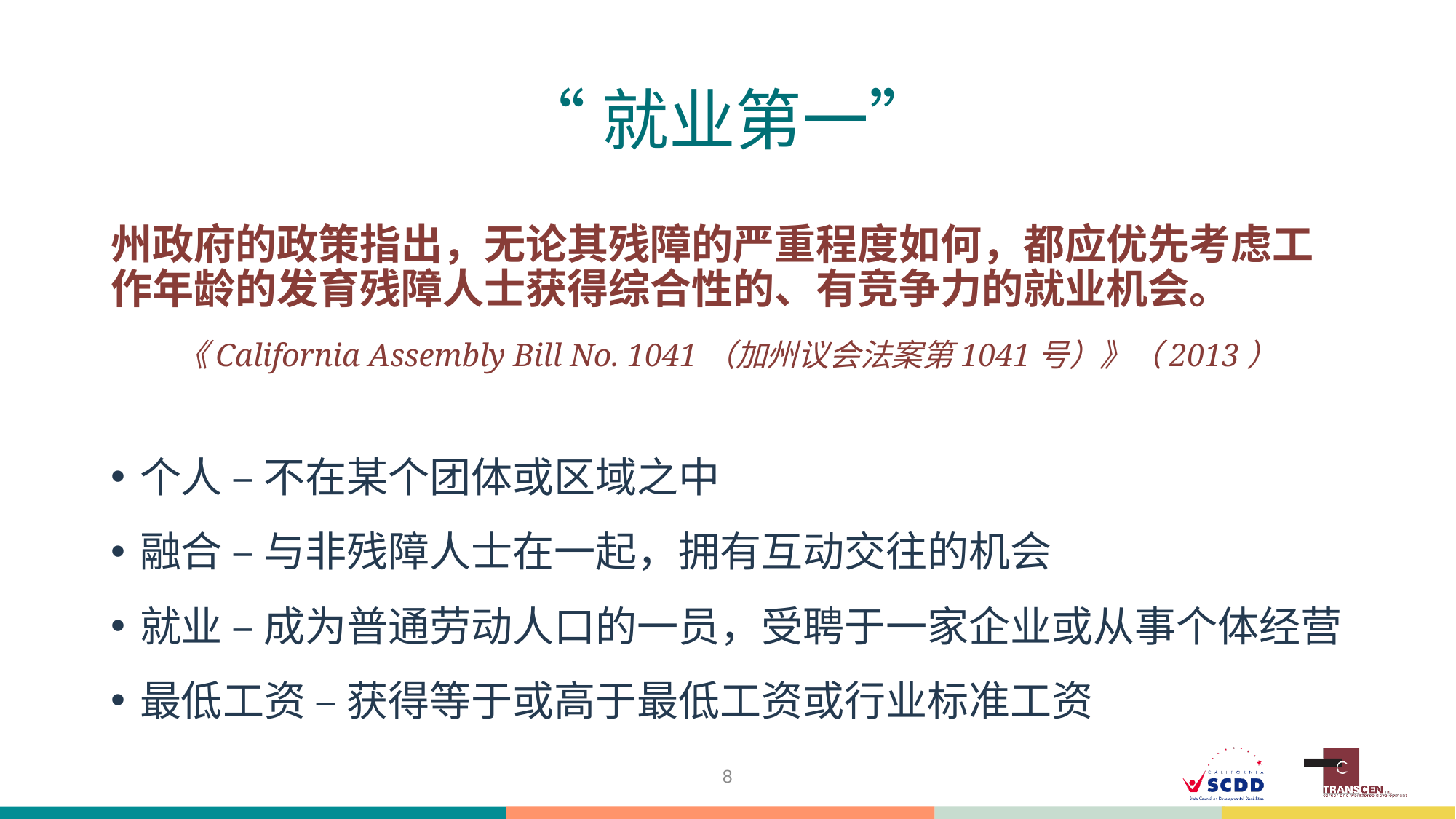

# “就业第一”
州政府的政策指出，无论其残障的严重程度如何，都应优先考虑工作年龄的发育残障人士获得综合性的、有竞争力的就业机会。
《California Assembly Bill No. 1041（加州议会法案第1041号）》（2013）

个人 – 不在某个团体或区域之中
融合 – 与非残障人士在一起，拥有互动交往的机会
就业 – 成为普通劳动人口的一员，受聘于一家企业或从事个体经营
最低工资 – 获得等于或高于最低工资或行业标准工资
8